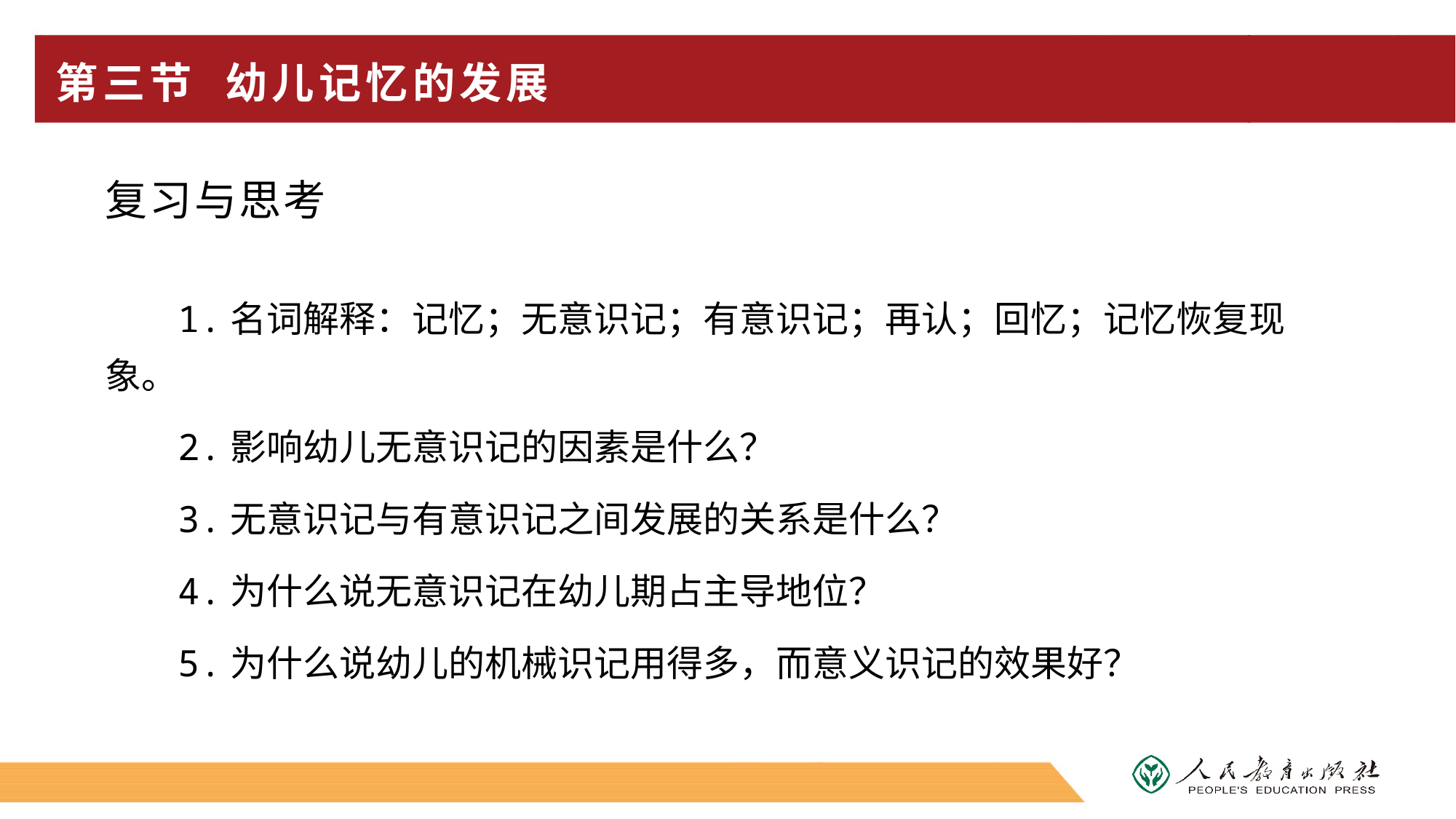

# 第三节  幼儿记忆的发展
复习与思考
1.名词解释：记忆；无意识记；有意识记；再认；回忆；记忆恢复现象。
2.影响幼儿无意识记的因素是什么？
3.无意识记与有意识记之间发展的关系是什么？
4.为什么说无意识记在幼儿期占主导地位？
5.为什么说幼儿的机械识记用得多，而意义识记的效果好？